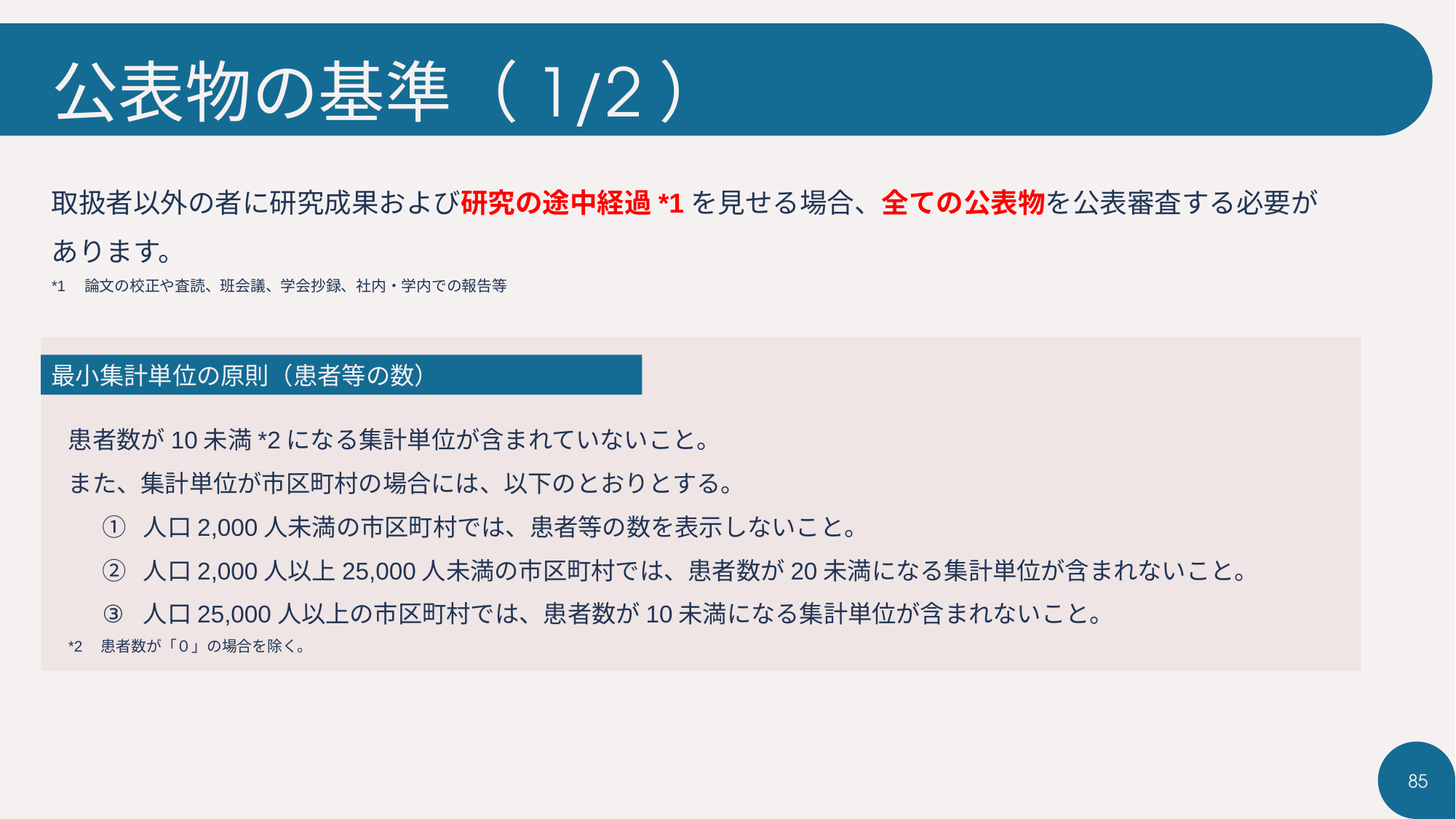

# 公表物の基準（1/2）
取扱者以外の者に研究成果および研究の途中経過*1を見せる場合、全ての公表物を公表審査する必要が
あります。
*1　論文の校正や査読、班会議、学会抄録、社内・学内での報告等

最小集計単位の原則（患者等の数）
患者数が10未満*2になる集計単位が含まれていないこと。
また、集計単位が市区町村の場合には、以下のとおりとする。
①	人口2,000人未満の市区町村では、患者等の数を表示しないこと。
②	人口2,000人以上25,000人未満の市区町村では、患者数が20未満になる集計単位が含まれないこと。
人口25,000人以上の市区町村では、患者数が10未満になる集計単位が含まれないこと。
*2　患者数が「０」の場合を除く。
85